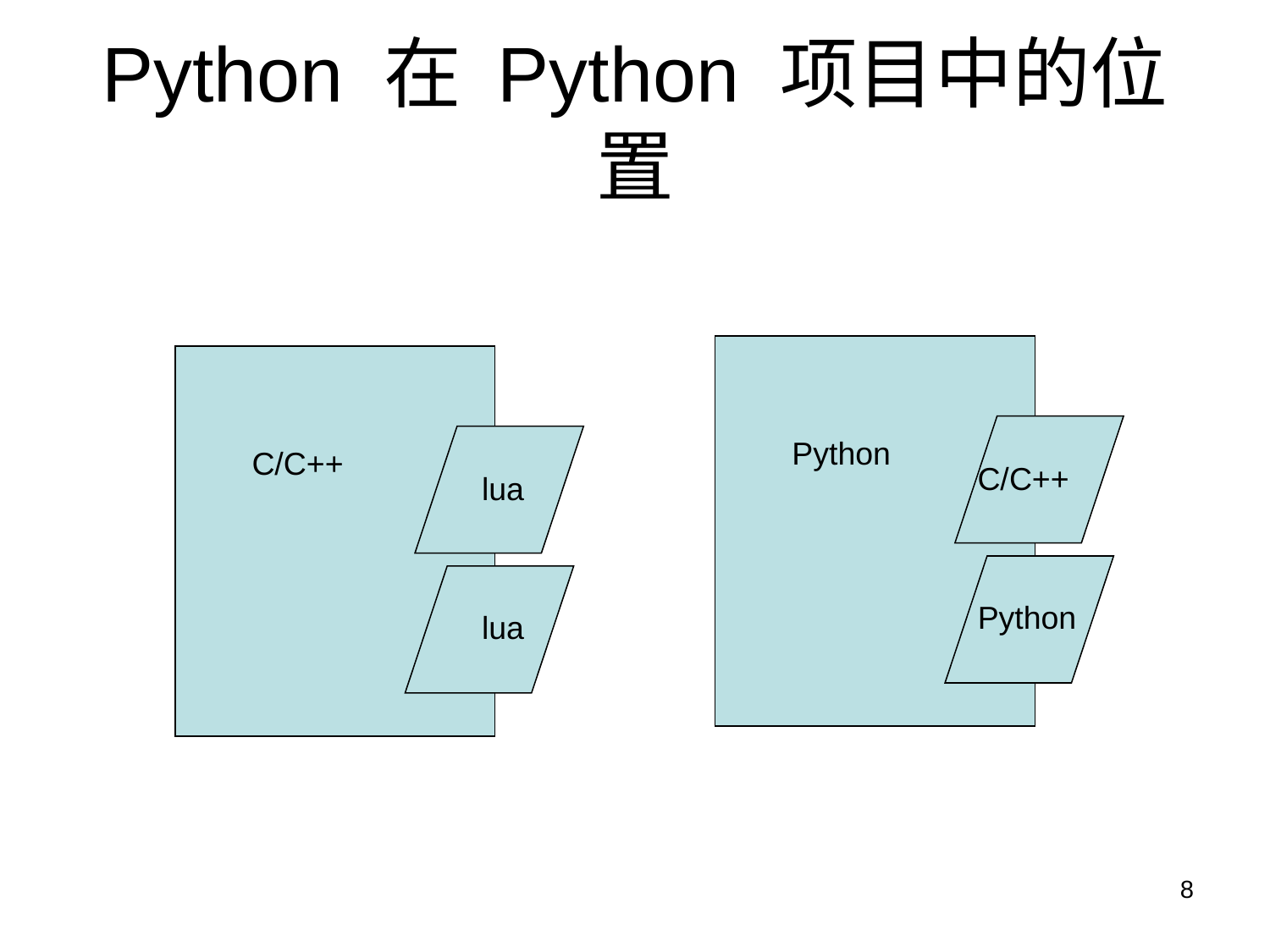

# Python 在 Python 项目中的位置

Python
C/C++
C/C++
lua

Python
lua
8